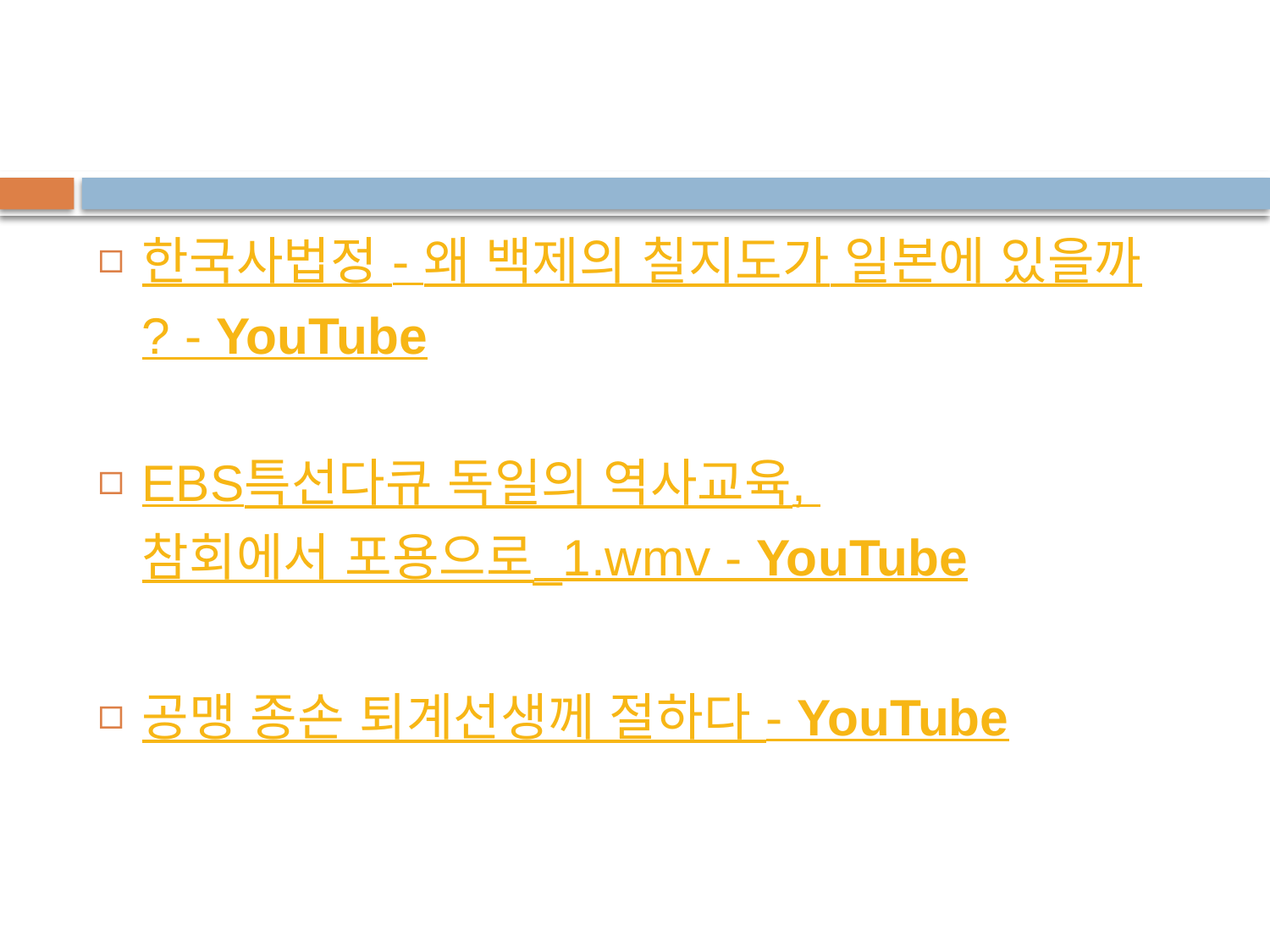

#
한국사법정 - 왜 백제의 칠지도가 일본에 있을까? - YouTube

EBS특선다큐 독일의 역사교육, 참회에서 포용으로_1.wmv - YouTube

공맹 종손 퇴계선생께 절하다 - YouTube